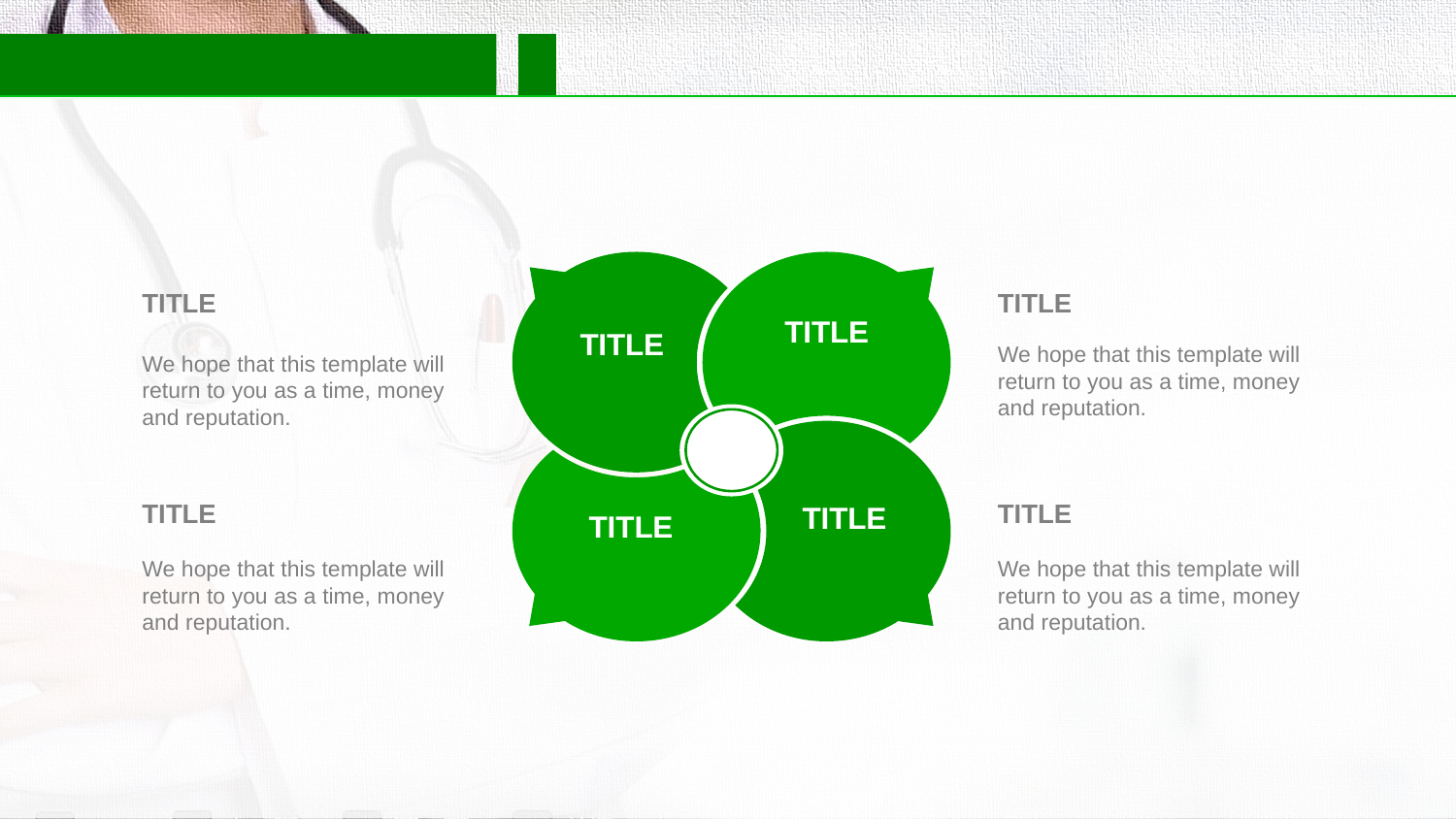

#

TITLE
TITLE

标题

TITLE
TITLE
TITLE

We hope that this template will return to you as a time, money and reputation.
TITLE

We hope that this template will return to you as a time, money and reputation.
TITLE

We hope that this template will return to you as a time, money and reputation.
TITLE

We hope that this template will return to you as a time, money and reputation.